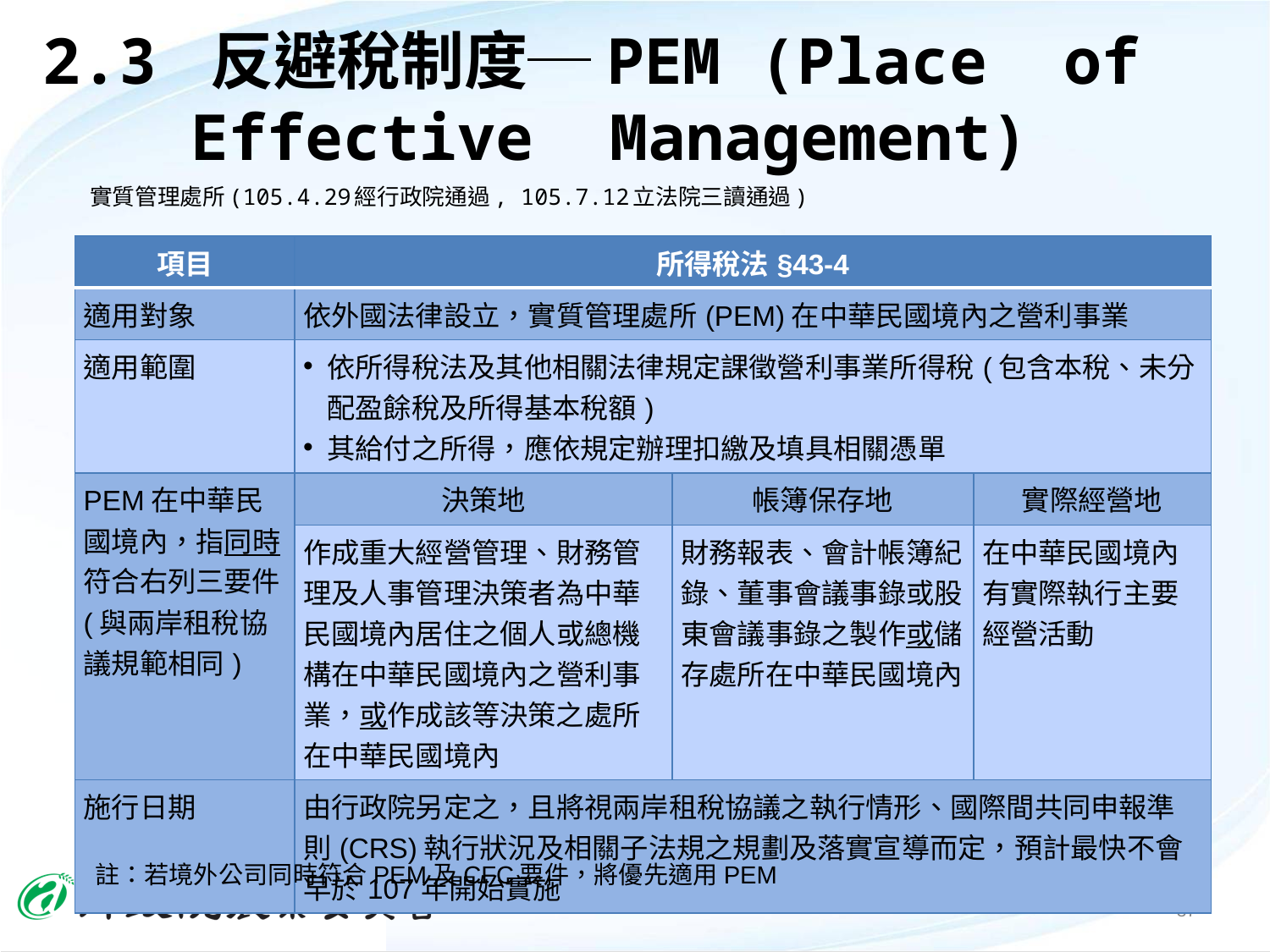

2.3 反避稅制度─PEM (Place  of  Effective  Management)
# 實質管理處所(105.4.29經行政院通過, 105.7.12立法院三讀通過)
| 項目 | 所得稅法§43-4 |  |  |
| --- | --- | --- | --- |
| 適用對象 | 依外國法律設立，實質管理處所(PEM)在中華民國境內之營利事業 |  |  |
| 適用範圍 | 依所得稅法及其他相關法律規定課徵營利事業所得稅(包含本稅、未分配盈餘稅及所得基本稅額) 其給付之所得，應依規定辦理扣繳及填具相關憑單 |  |  |
| PEM在中華民國境內，指同時符合右列三要件(與兩岸租稅協議規範相同) | 決策地 | 帳簿保存地 | 實際經營地 |
|  | 作成重大經營管理、財務管理及人事管理決策者為中華民國境內居住之個人或總機構在中華民國境內之營利事業，或作成該等決策之處所在中華民國境內 | 財務報表、會計帳簿紀錄、董事會議事錄或股東會議事錄之製作或儲存處所在中華民國境內 | 在中華民國境內有實際執行主要經營活動 |
| 施行日期 | 由行政院另定之，且將視兩岸租稅協議之執行情形、國際間共同申報準則(CRS)執行狀況及相關子法規之規劃及落實宣導而定，預計最快不會早於107年開始實施 |  |  |
註：若境外公司同時符合PEM及CFC要件，將優先適用PEM

 37